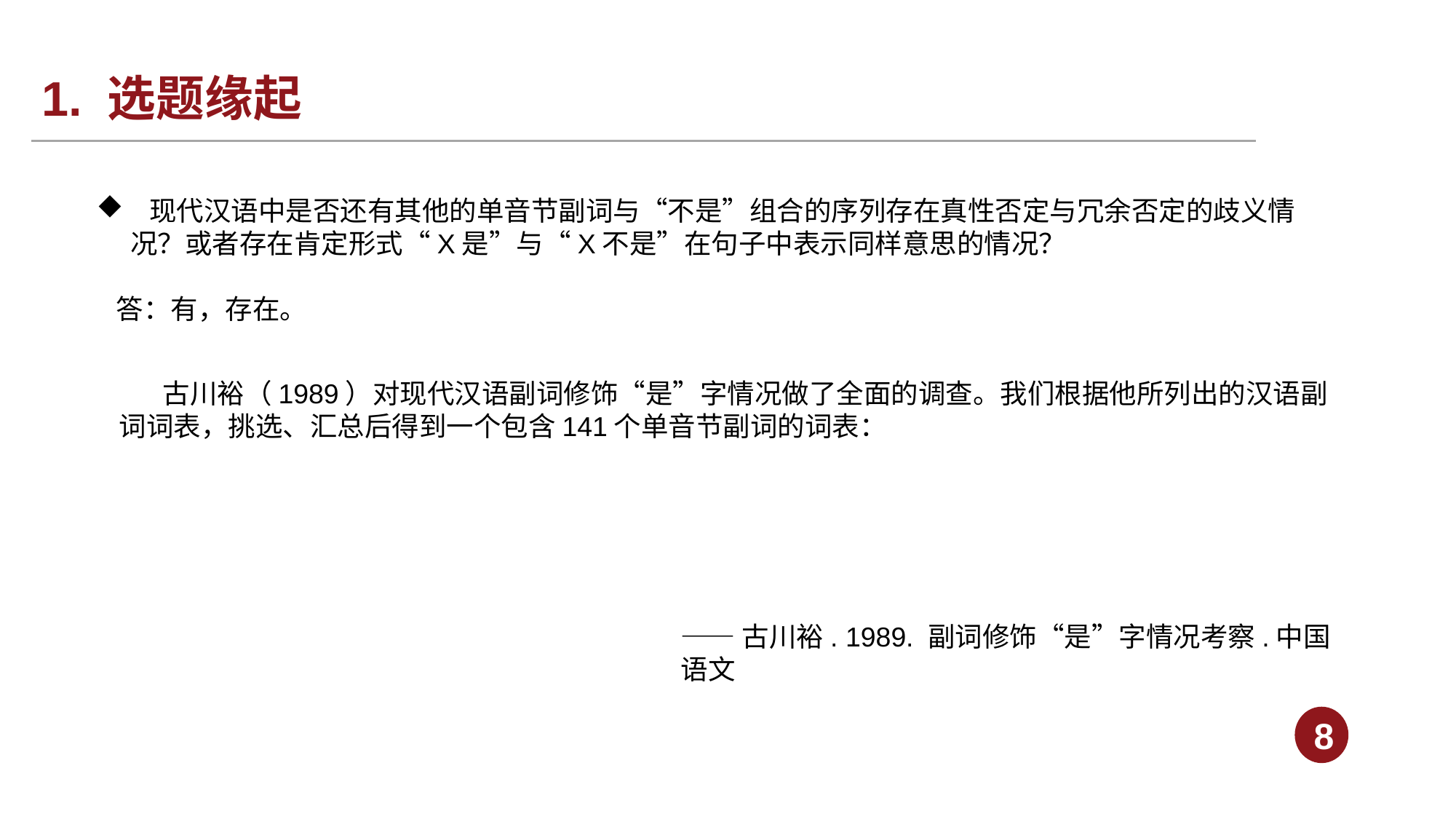

# 1. 选题缘起
  现代汉语中是否还有其他的单音节副词与“不是”组合的序列存在真性否定与冗余否定的歧义情况？或者存在肯定形式“X是”与“X不是”在句子中表示同样意思的情况？

           答：有，存在。

      古川裕（1989）对现代汉语副词修饰“是”字情况做了全面的调查。我们根据他所列出的汉语副词词表，挑选、汇总后得到一个包含141个单音节副词的词表：
——古川裕. 1989. 副词修饰“是”字情况考察.中国语文
8